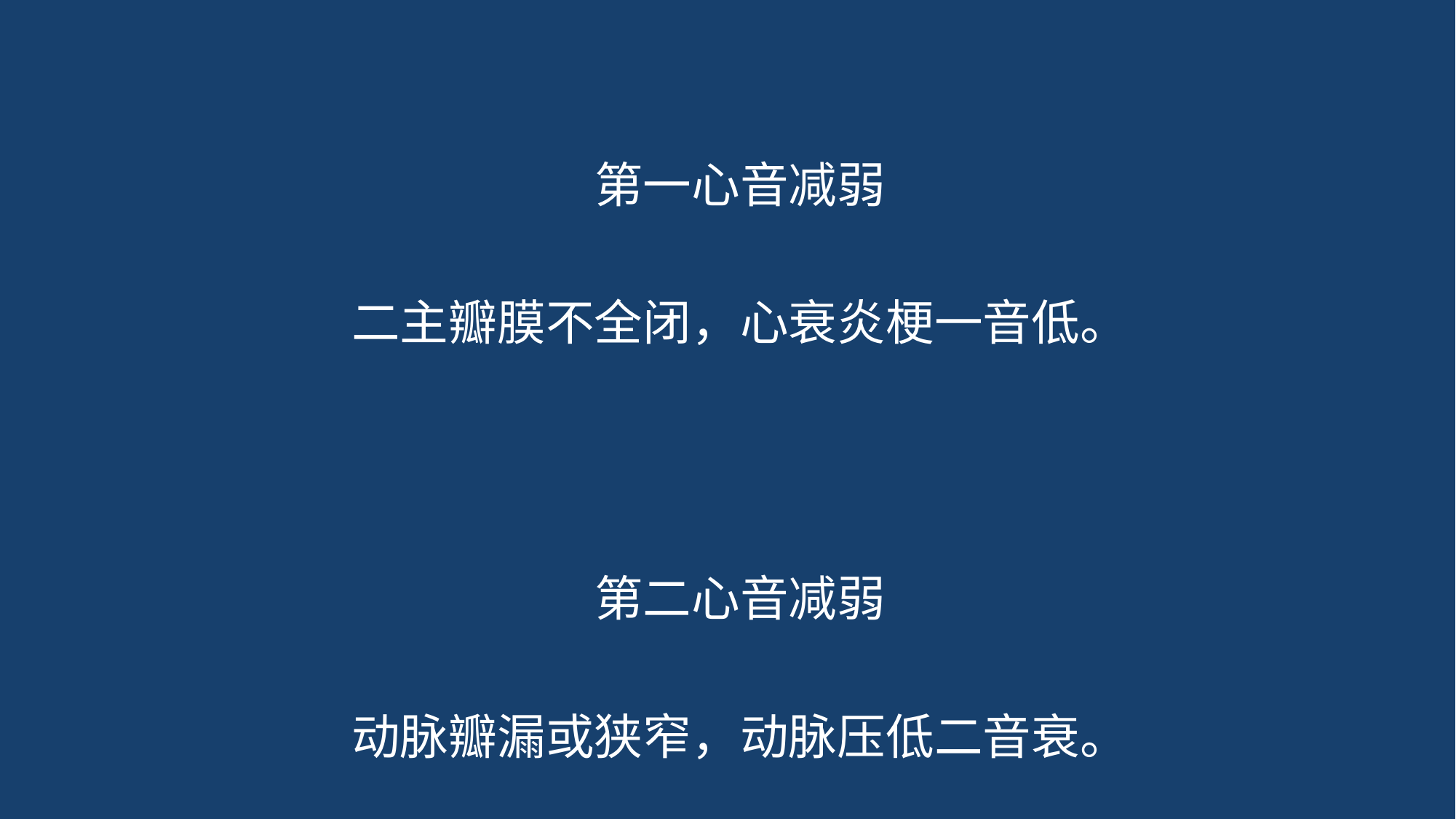

第一心音减弱
二主瓣膜不全闭，心衰炎梗一音低。

第二心音减弱
动脉瓣漏或狭窄，动脉压低二音衰。